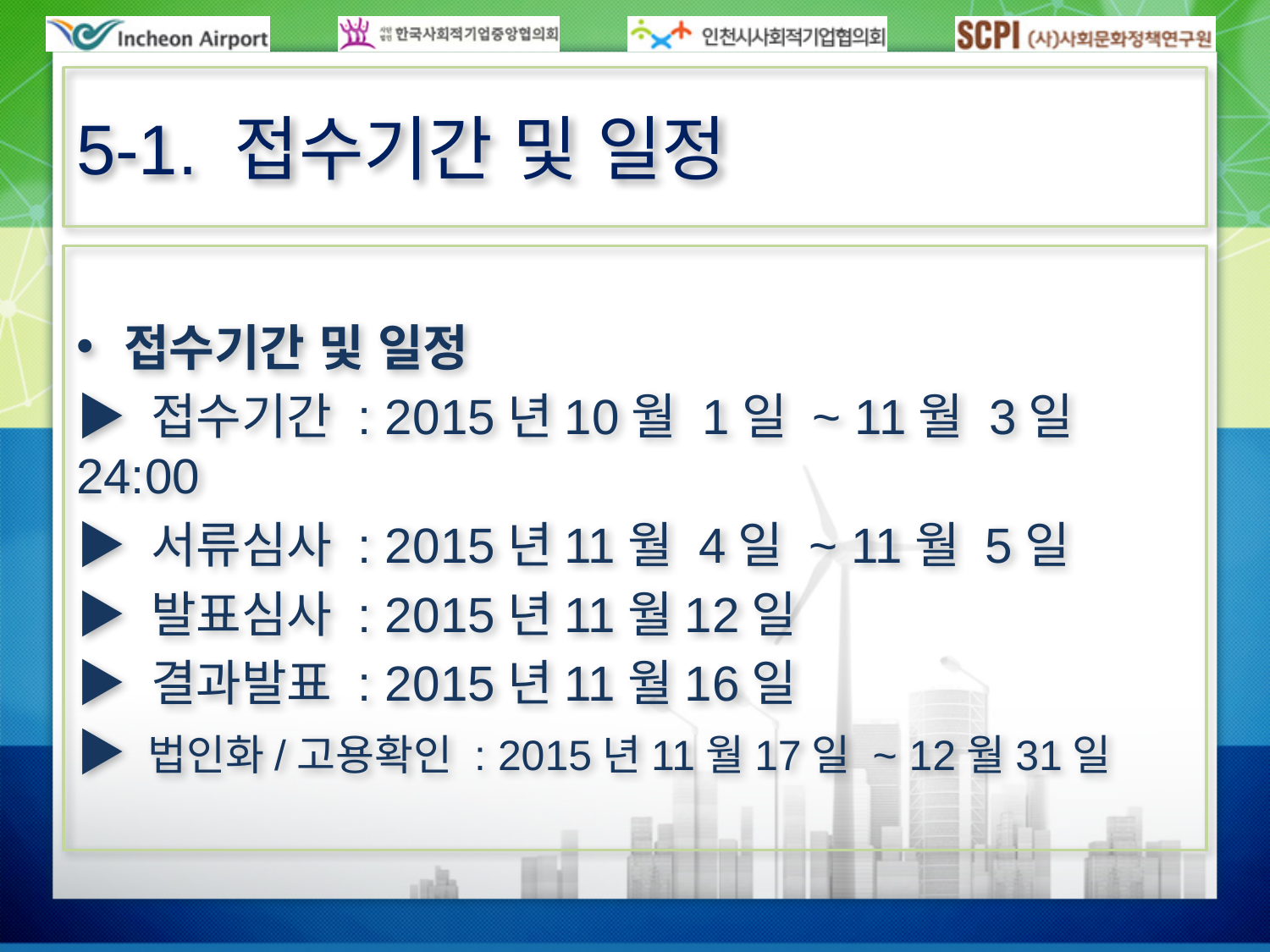

# 5-1. 접수기간 및 일정
접수기간 및 일정
▶ 접수기간 : 2015년10월 1일 ~ 11월 3일 24:00
▶ 서류심사 : 2015년11월 4일 ~ 11월 5일
▶ 발표심사 : 2015년11월12일
▶ 결과발표 : 2015년11월16일
▶ 법인화/고용확인 : 2015년11월17일 ~ 12월31일